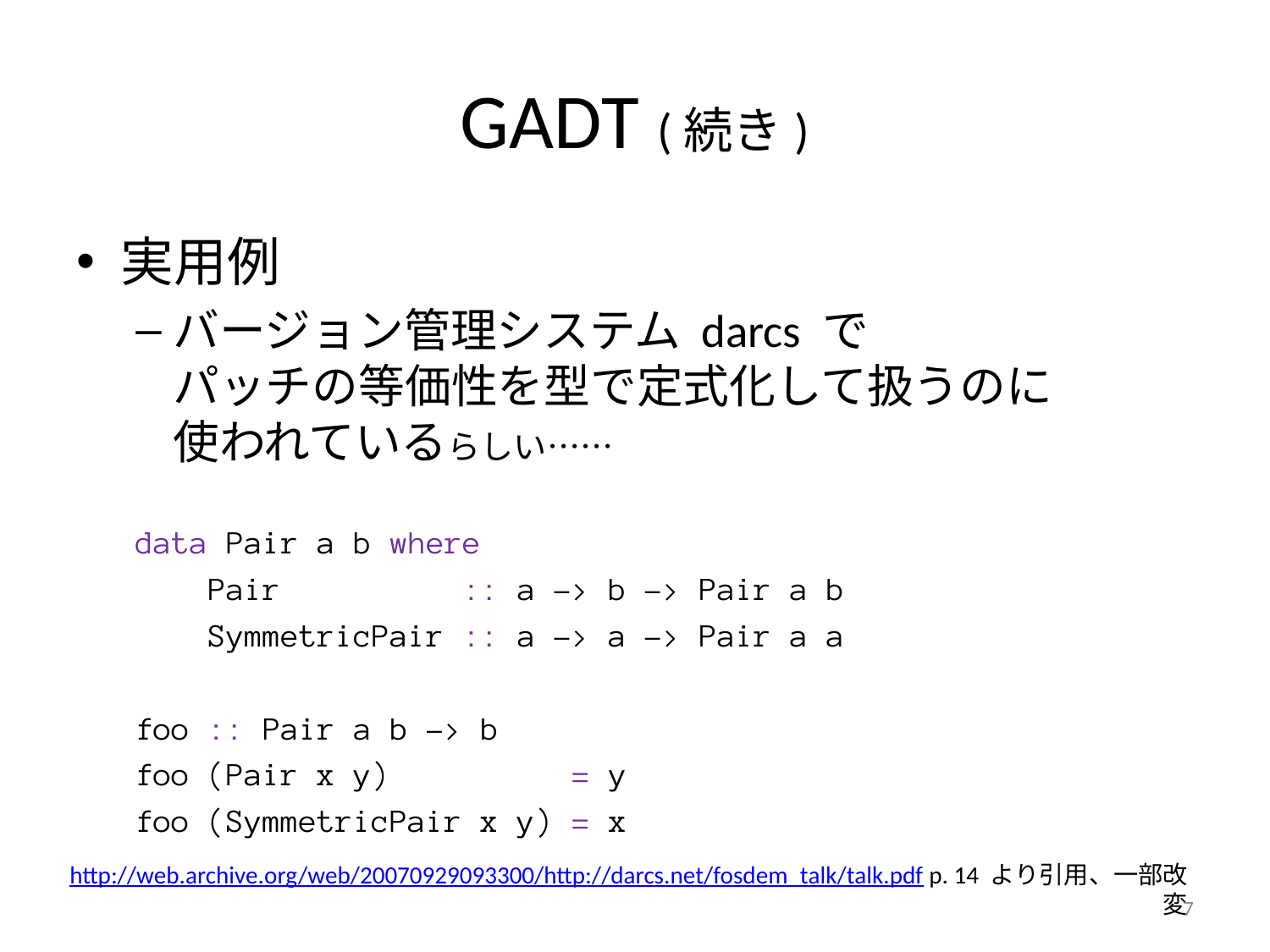

# GADT (続き)
実用例
バージョン管理システム darcs で
パッチの等価性を型で定式化して扱うのに
使われているらしい……

data Pair a b where
    Pair          :: a -> b -> Pair a b
    SymmetricPair :: a -> a -> Pair a a

foo :: Pair a b -> b
foo (Pair x y)          = y
foo (SymmetricPair x y) = x
http://web.archive.org/web/20070929093300/http://darcs.net/fosdem_talk/talk.pdf p. 14 より引用、一部改変
7